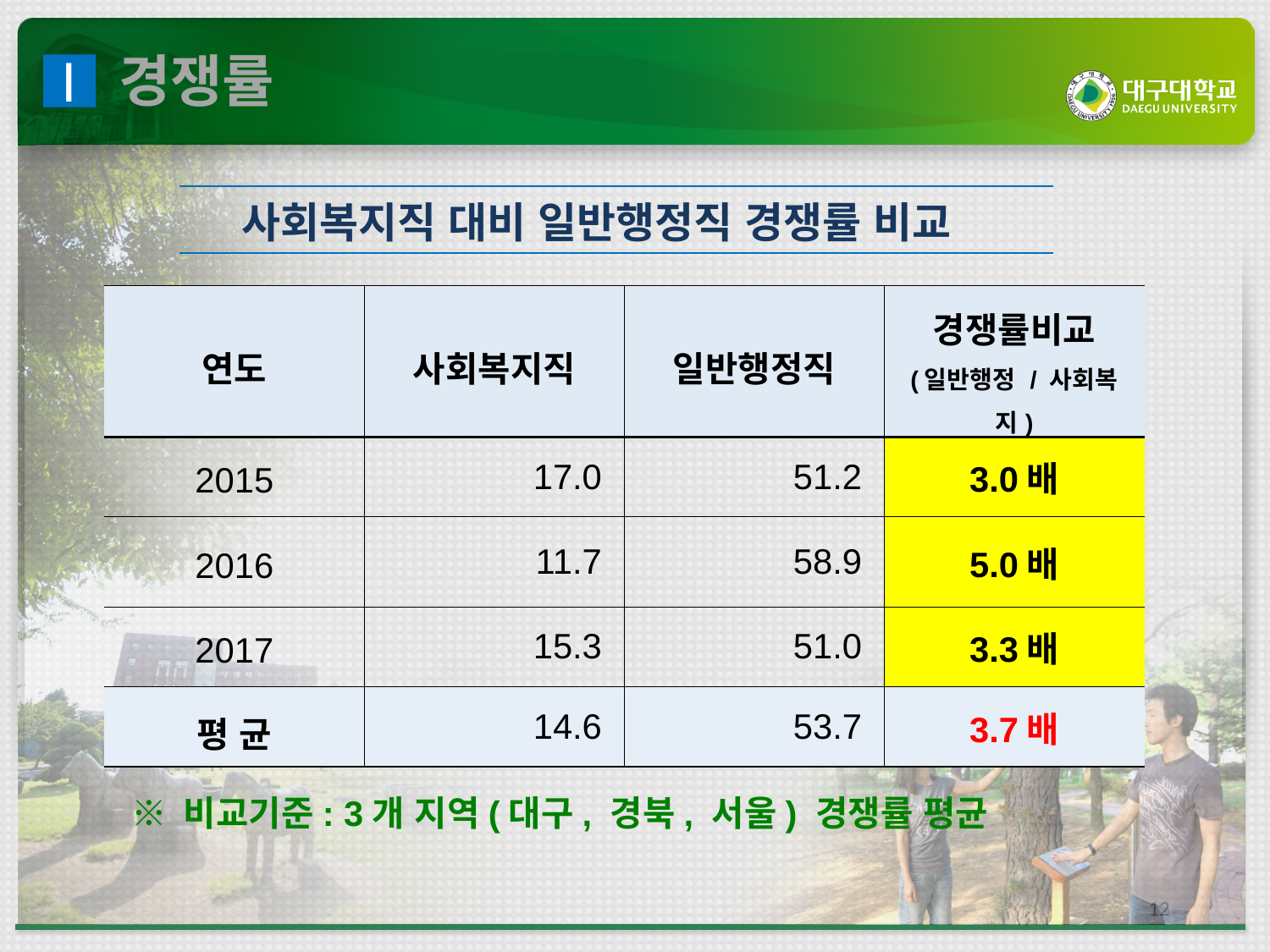

경쟁률
Ⅰ

사회복지직 대비 일반행정직 경쟁률 비교
| 연도 | 사회복지직 | 일반행정직 | 경쟁률비교 (일반행정 / 사회복지) |
| --- | --- | --- | --- |
| 2015 | 17.0 | 51.2 | 3.0배 |
| 2016 | 11.7 | 58.9 | 5.0배 |
| 2017 | 15.3 | 51.0 | 3.3배 |
| 평 균 | 14.6 | 53.7 | 3.7배 |
※ 비교기준: 3개 지역(대구, 경북, 서울) 경쟁률 평균
12